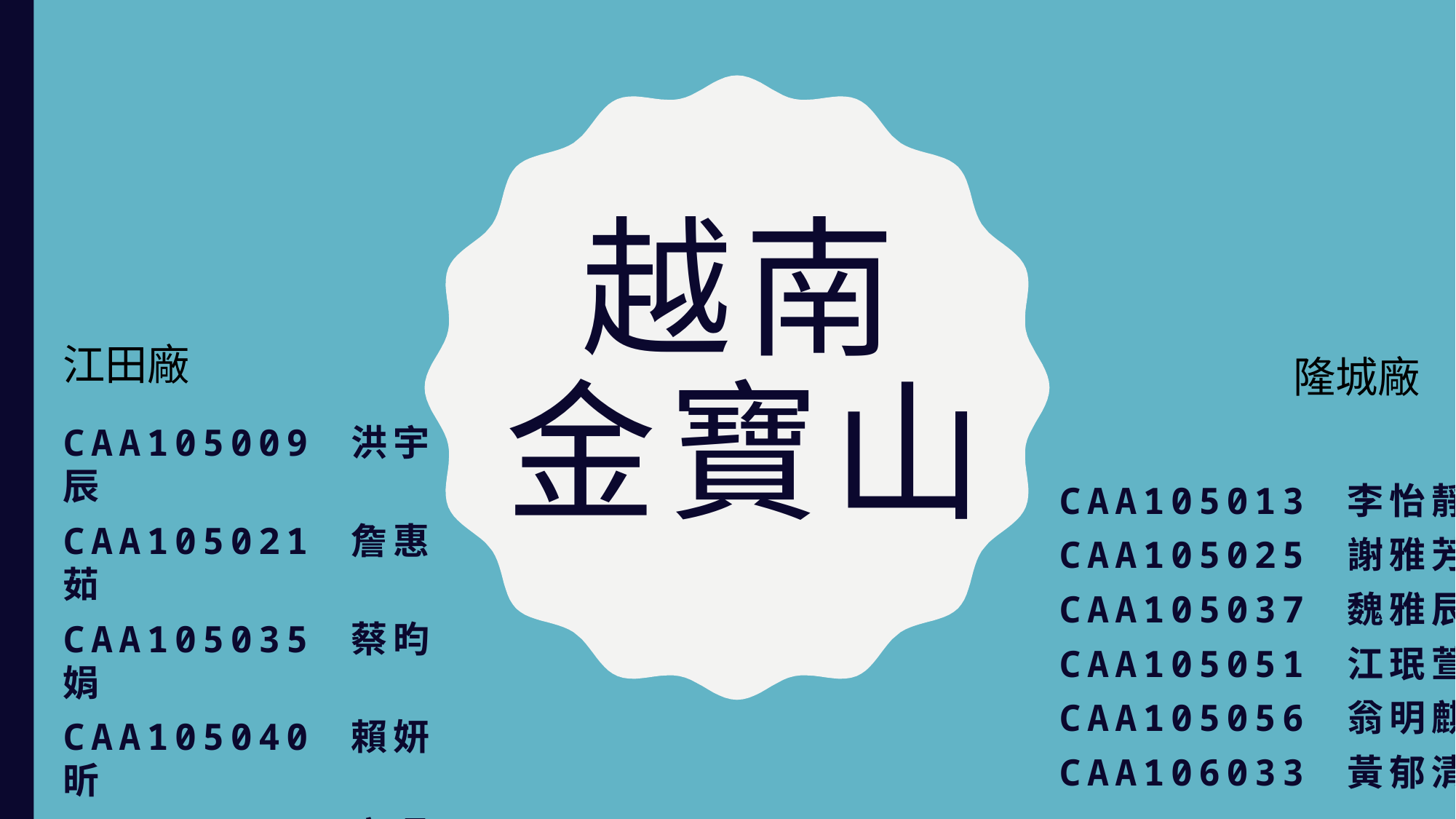

# 越南 金寶山
江田廠
隆城廠
CAA105009 洪宇辰
CAA105021 詹惠茹
CAA105035 蔡昀娟
CAA105040 賴妍昕
CAA105042 高珮珊
CAA105043 蔡宜芳
PAA106033 王惠馨

CAA105013 李怡靜
CAA105025 謝雅芳
CAA105037 魏雅辰
CAA105051 江珉萱
CAA105056 翁明麒
CAA106033 黃郁清